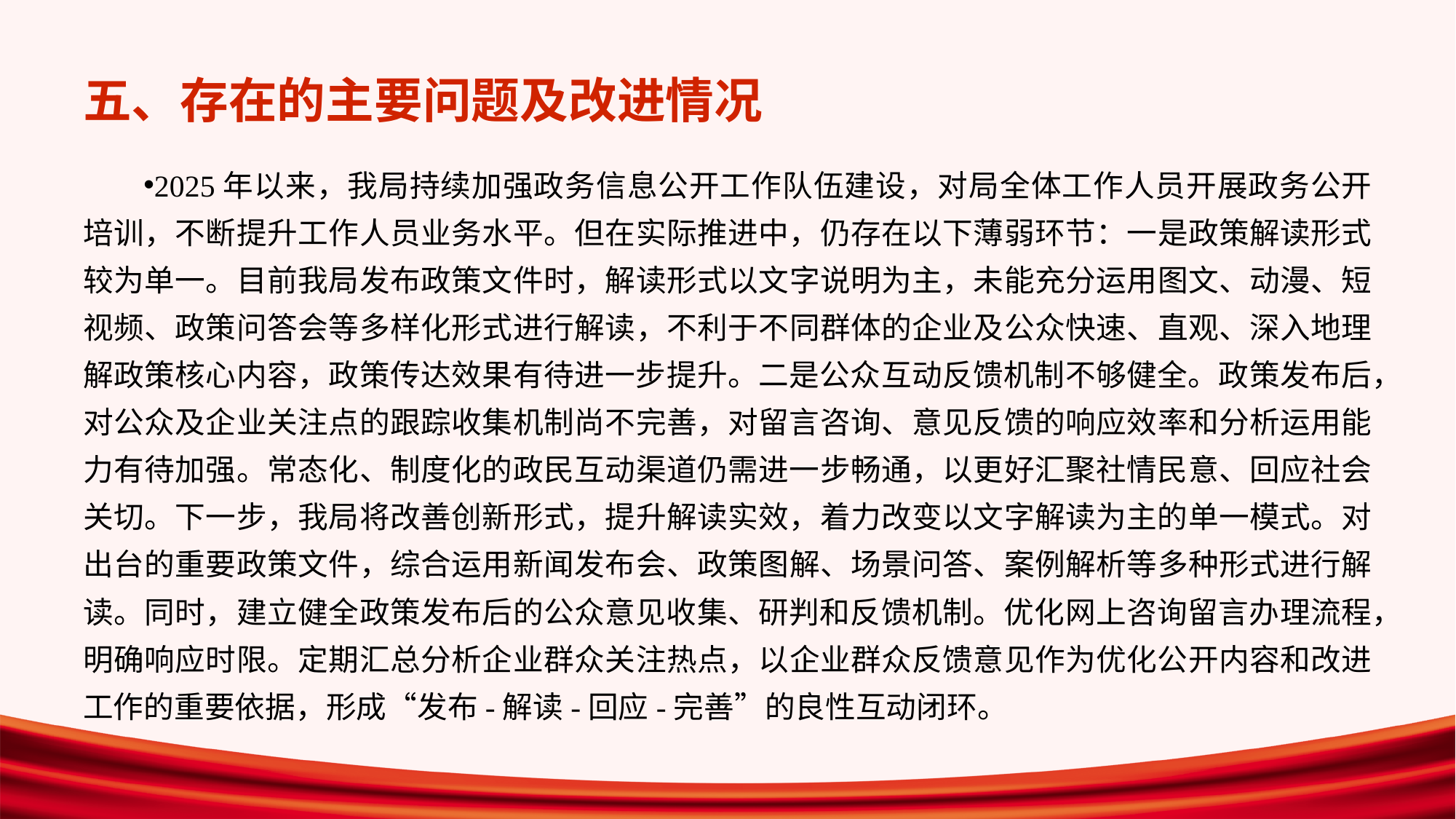

# 五、存在的主要问题及改进情况
2025年以来，我局持续加强政务信息公开工作队伍建设，对局全体工作人员开展政务公开培训，不断提升工作人员业务水平。但在实际推进中，仍存在以下薄弱环节：一是政策解读形式较为单一。目前我局发布政策文件时，解读形式以文字说明为主，未能充分运用图文、动漫、短视频、政策问答会等多样化形式进行解读，不利于不同群体的企业及公众快速、直观、深入地理解政策核心内容，政策传达效果有待进一步提升。二是公众互动反馈机制不够健全。政策发布后，对公众及企业关注点的跟踪收集机制尚不完善，对留言咨询、意见反馈的响应效率和分析运用能力有待加强。常态化、制度化的政民互动渠道仍需进一步畅通，以更好汇聚社情民意、回应社会关切。下一步，我局将改善创新形式，提升解读实效，着力改变以文字解读为主的单一模式。对出台的重要政策文件，综合运用新闻发布会、政策图解、场景问答、案例解析等多种形式进行解读。同时，建立健全政策发布后的公众意见收集、研判和反馈机制。优化网上咨询留言办理流程，明确响应时限。定期汇总分析企业群众关注热点，以企业群众反馈意见作为优化公开内容和改进工作的重要依据，形成“发布-解读-回应-完善”的良性互动闭环。